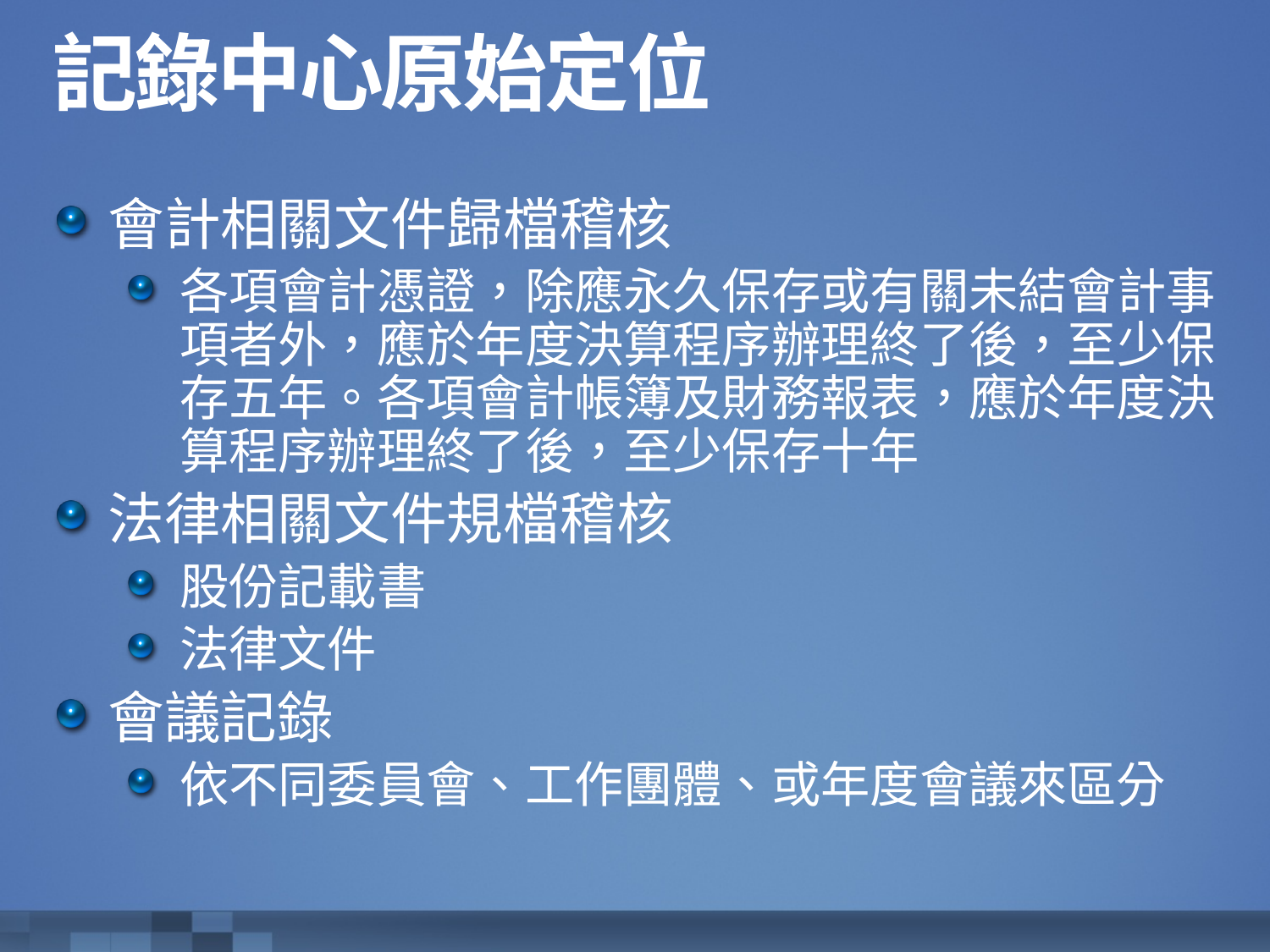

# 記錄中心原始定位
會計相關文件歸檔稽核
各項會計憑證，除應永久保存或有關未結會計事項者外，應於年度決算程序辦理終了後，至少保存五年。各項會計帳簿及財務報表，應於年度決算程序辦理終了後，至少保存十年
法律相關文件規檔稽核
股份記載書
法律文件
會議記錄
依不同委員會、工作團體、或年度會議來區分